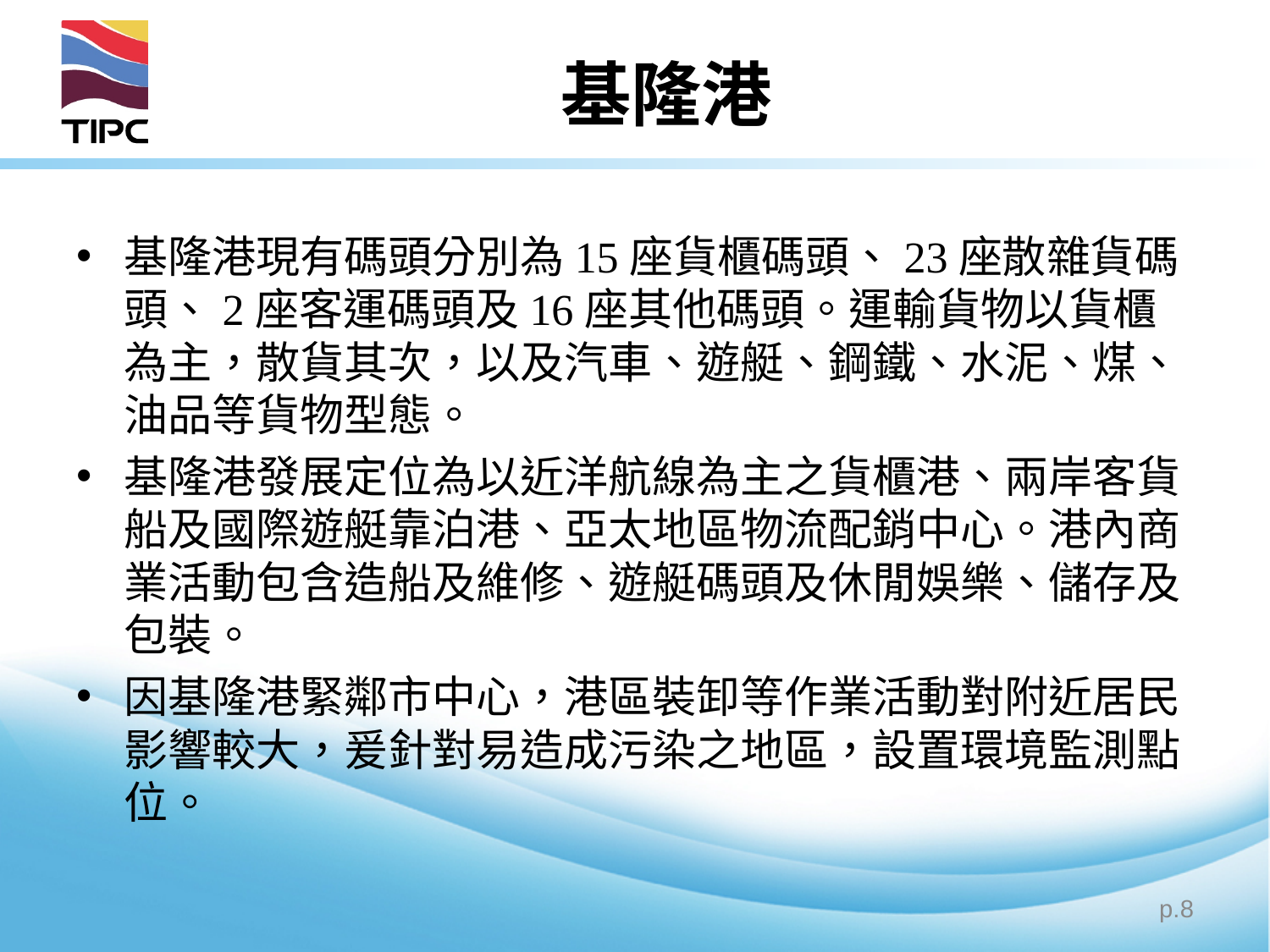

# 基隆港
基隆港現有碼頭分別為15座貨櫃碼頭、23座散雜貨碼頭、2座客運碼頭及16座其他碼頭。運輸貨物以貨櫃為主，散貨其次，以及汽車、遊艇、鋼鐵、水泥、煤、油品等貨物型態。
基隆港發展定位為以近洋航線為主之貨櫃港、兩岸客貨船及國際遊艇靠泊港、亞太地區物流配銷中心。港內商業活動包含造船及維修、遊艇碼頭及休閒娛樂、儲存及包裝。
因基隆港緊鄰市中心，港區裝卸等作業活動對附近居民影響較大，爰針對易造成污染之地區，設置環境監測點位。
p.8